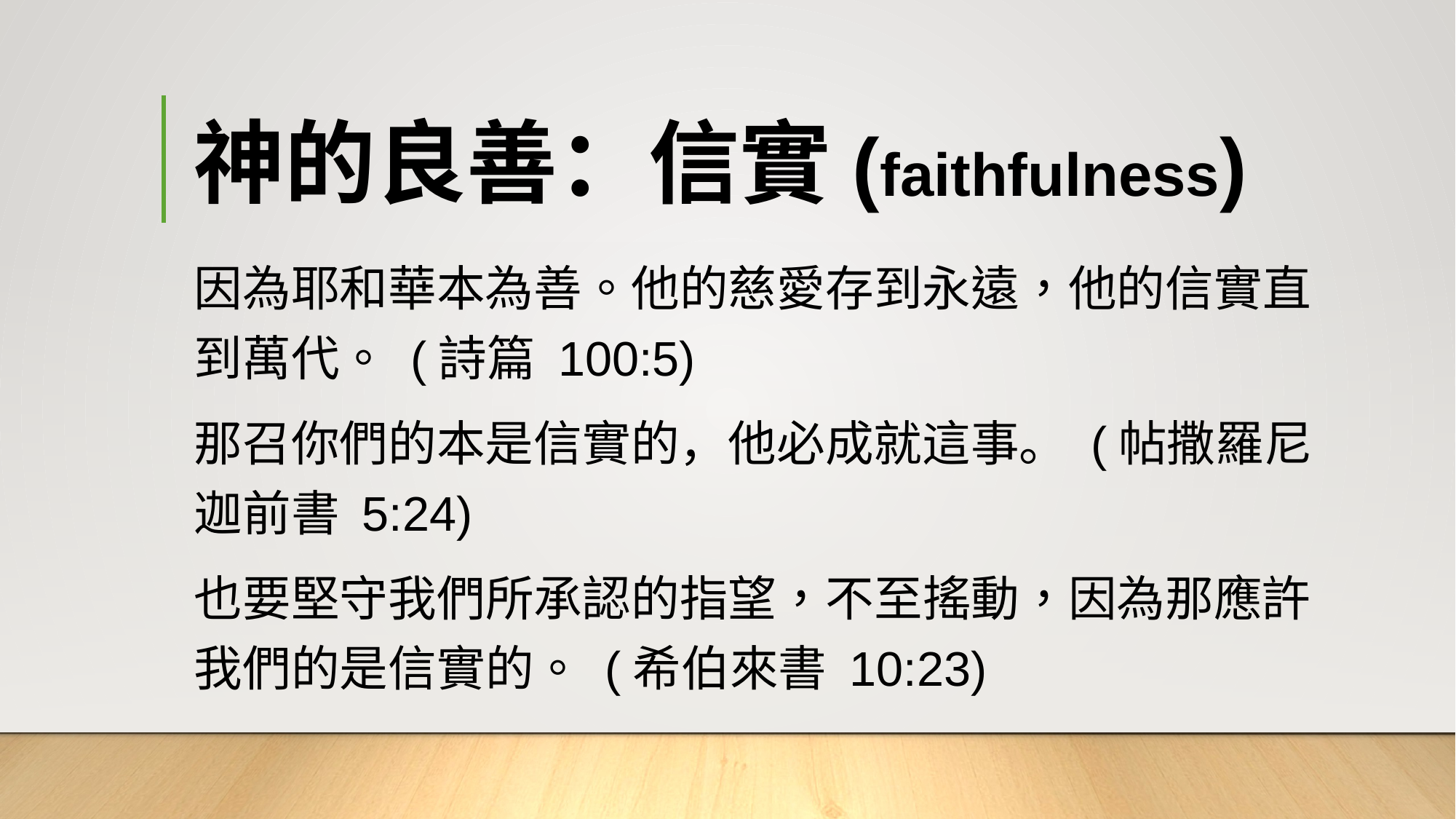

# 神的良善：信實(faithfulness)
因為耶和華本為善。他的慈愛存到永遠，他的信實直到萬代。 (詩篇 100:5)
那召你們的本是信實的，他必成就這事。 (帖撒羅尼迦前書 5:24)
也要堅守我們所承認的指望，不至搖動，因為那應許我們的是信實的。 (希伯來書 10:23)